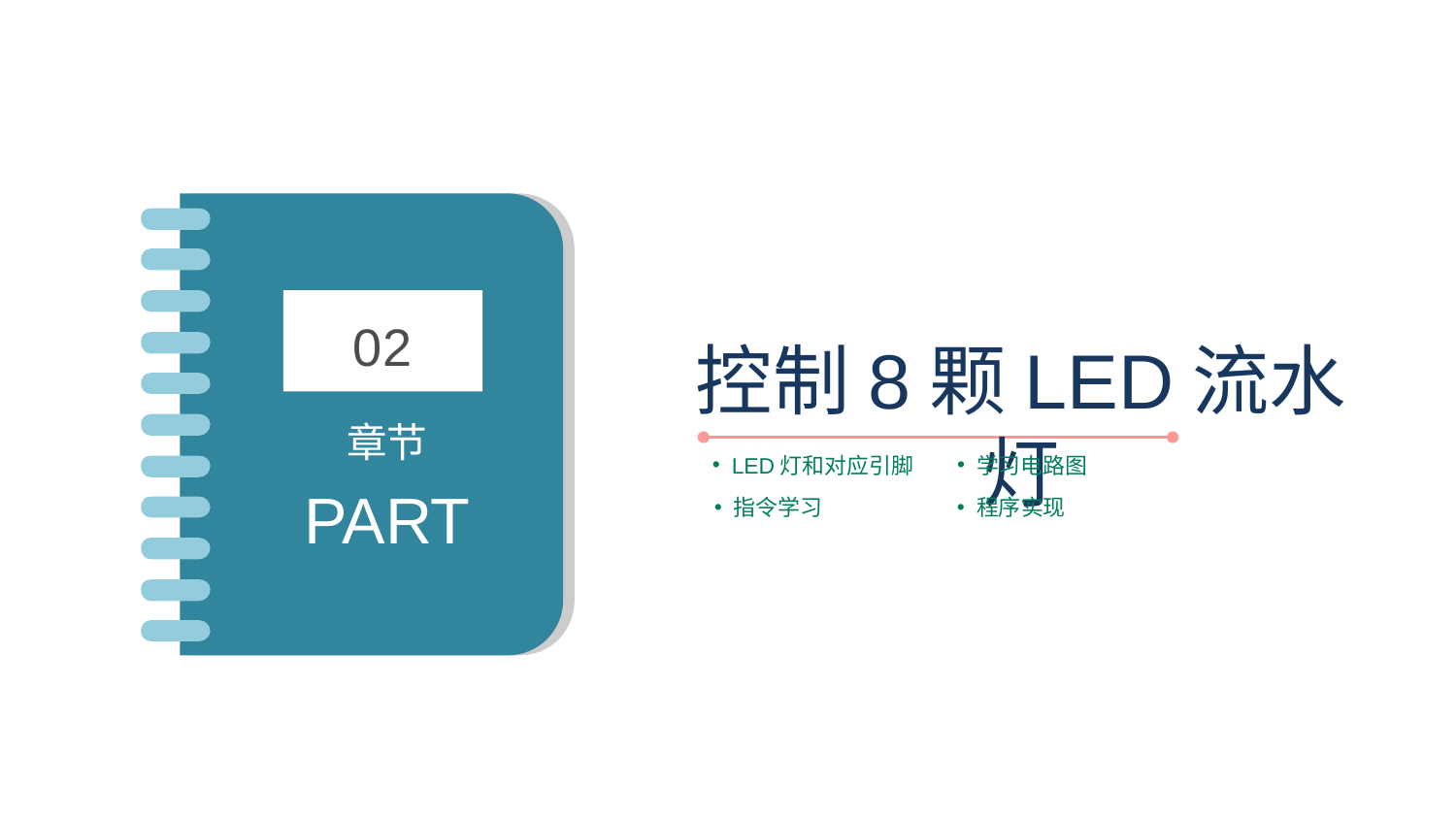

02
章节
PART
控制8颗LED流水灯
LED灯和对应引脚
学习电路图
指令学习
程序实现